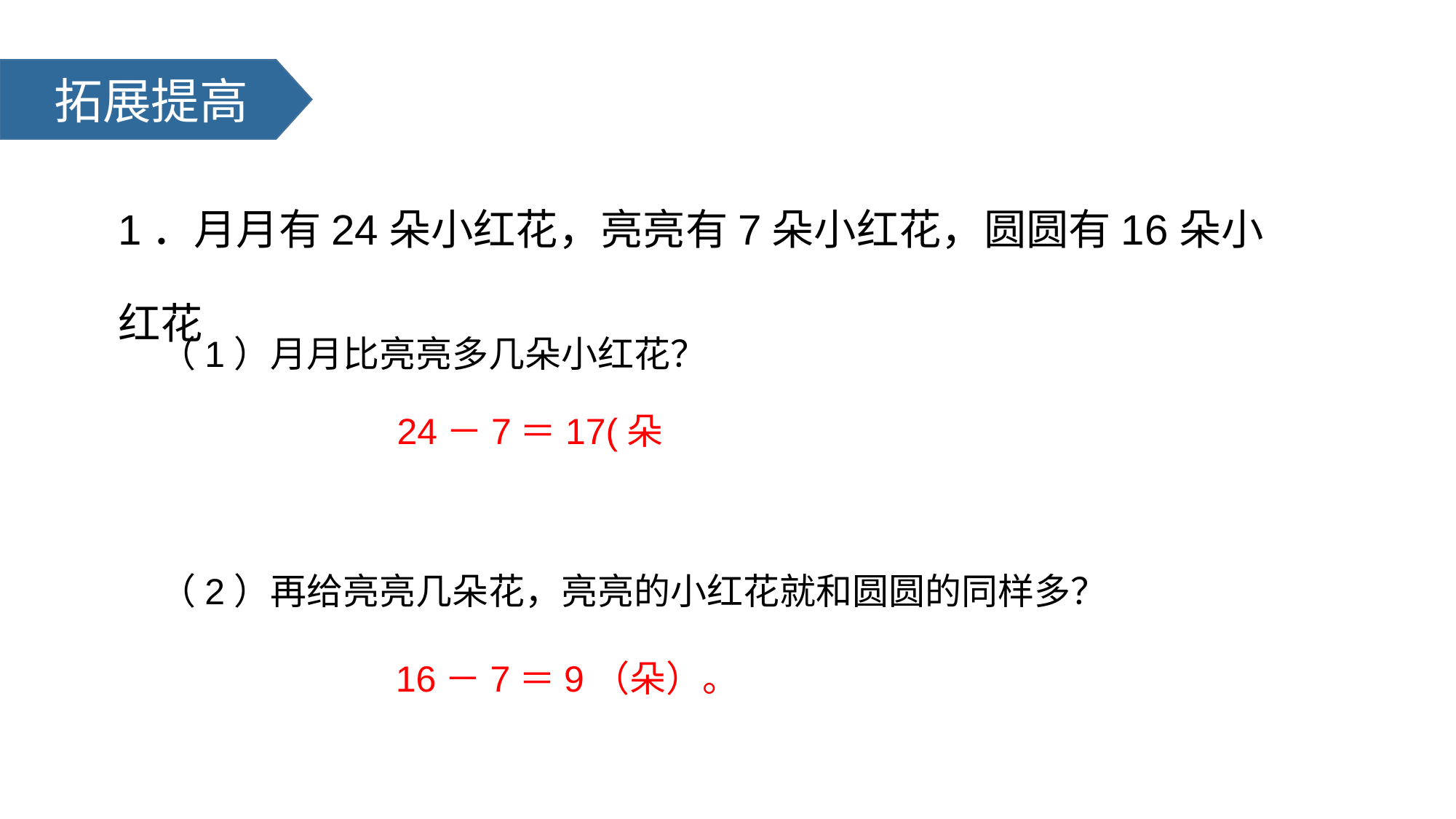

拓展提高
1．月月有24朵小红花，亮亮有7朵小红花，圆圆有16朵小红花
（1）月月比亮亮多几朵小红花？

（2）再给亮亮几朵花，亮亮的小红花就和圆圆的同样多？

24－7＝17(朵
16－7＝9（朵）。